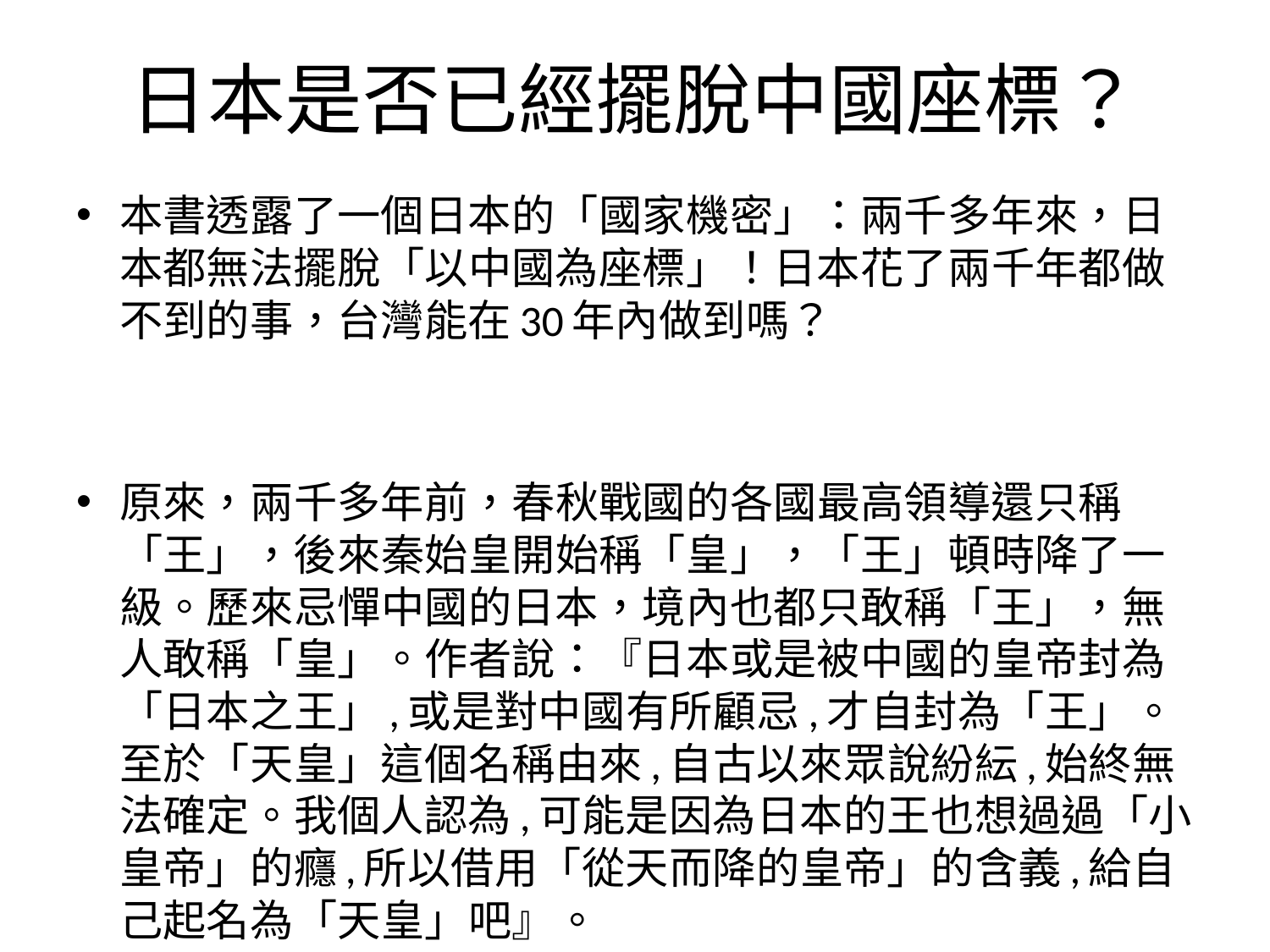

# 日本是否已經擺脫中國座標？
本書透露了一個日本的「國家機密」：兩千多年來，日本都無法擺脫「以中國為座標」！日本花了兩千年都做不到的事，台灣能在30年內做到嗎？

原來，兩千多年前，春秋戰國的各國最高領導還只稱「王」，後來秦始皇開始稱「皇」，「王」頓時降了一級。歷來忌憚中國的日本，境內也都只敢稱「王」，無人敢稱「皇」。作者說：『日本或是被中國的皇帝封為「日本之王」,或是對中國有所顧忌,才自封為「王」。至於「天皇」這個名稱由來,自古以來眾說紛紜,始終無法確定。我個人認為,可能是因為日本的王也想過過「小皇帝」的癮,所以借用「從天而降的皇帝」的含義,給自己起名為「天皇」吧』。